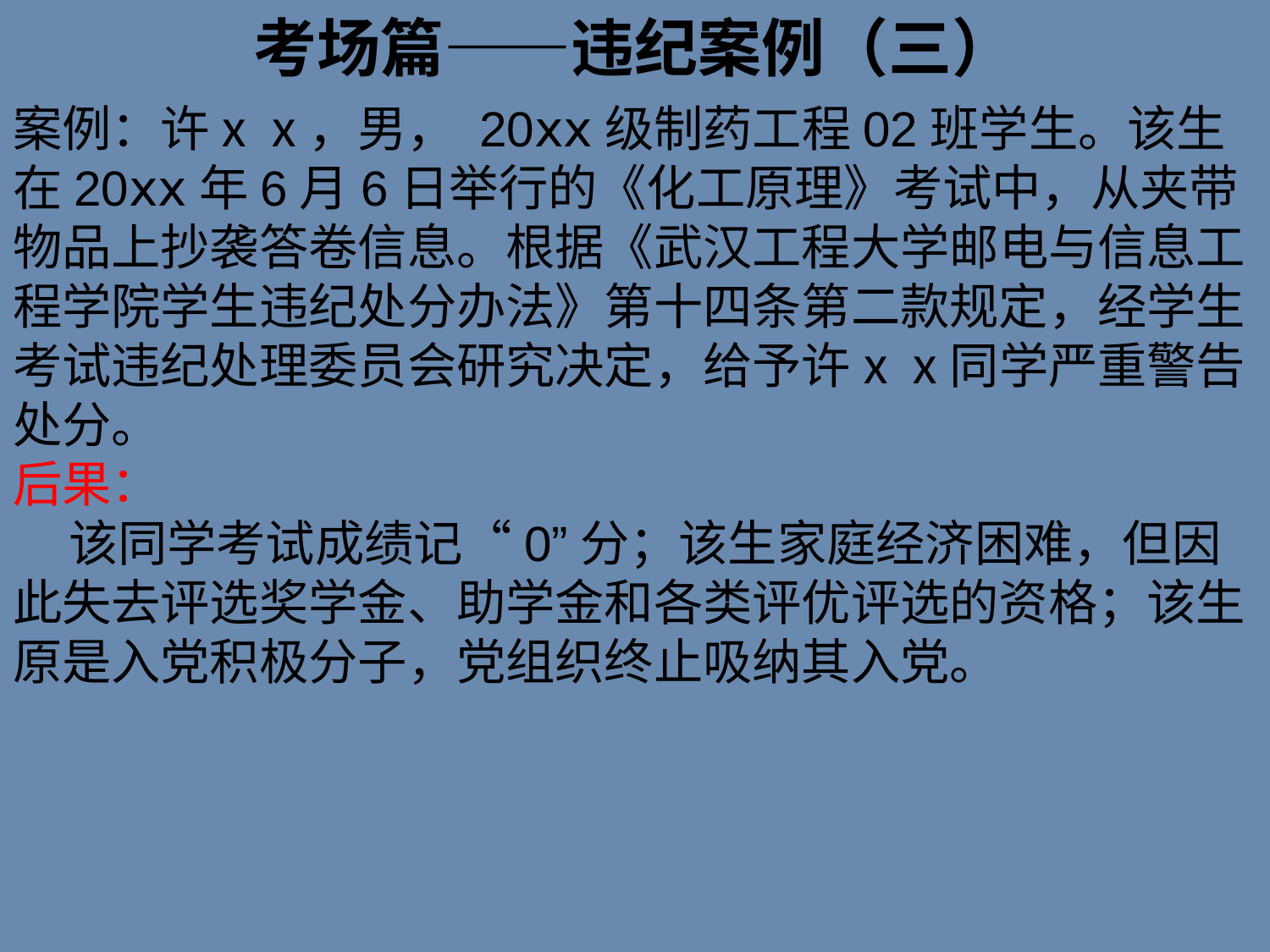

考场篇——违纪案例（三）
案例：许ⅹⅹ，男， 20ⅹⅹ级制药工程02班学生。该生在20ⅹⅹ年6月6日举行的《化工原理》考试中，从夹带物品上抄袭答卷信息。根据《武汉工程大学邮电与信息工程学院学生违纪处分办法》第十四条第二款规定，经学生考试违纪处理委员会研究决定，给予许ⅹⅹ同学严重警告处分。
后果：
    该同学考试成绩记“0”分；该生家庭经济困难，但因此失去评选奖学金、助学金和各类评优评选的资格；该生原是入党积极分子，党组织终止吸纳其入党。